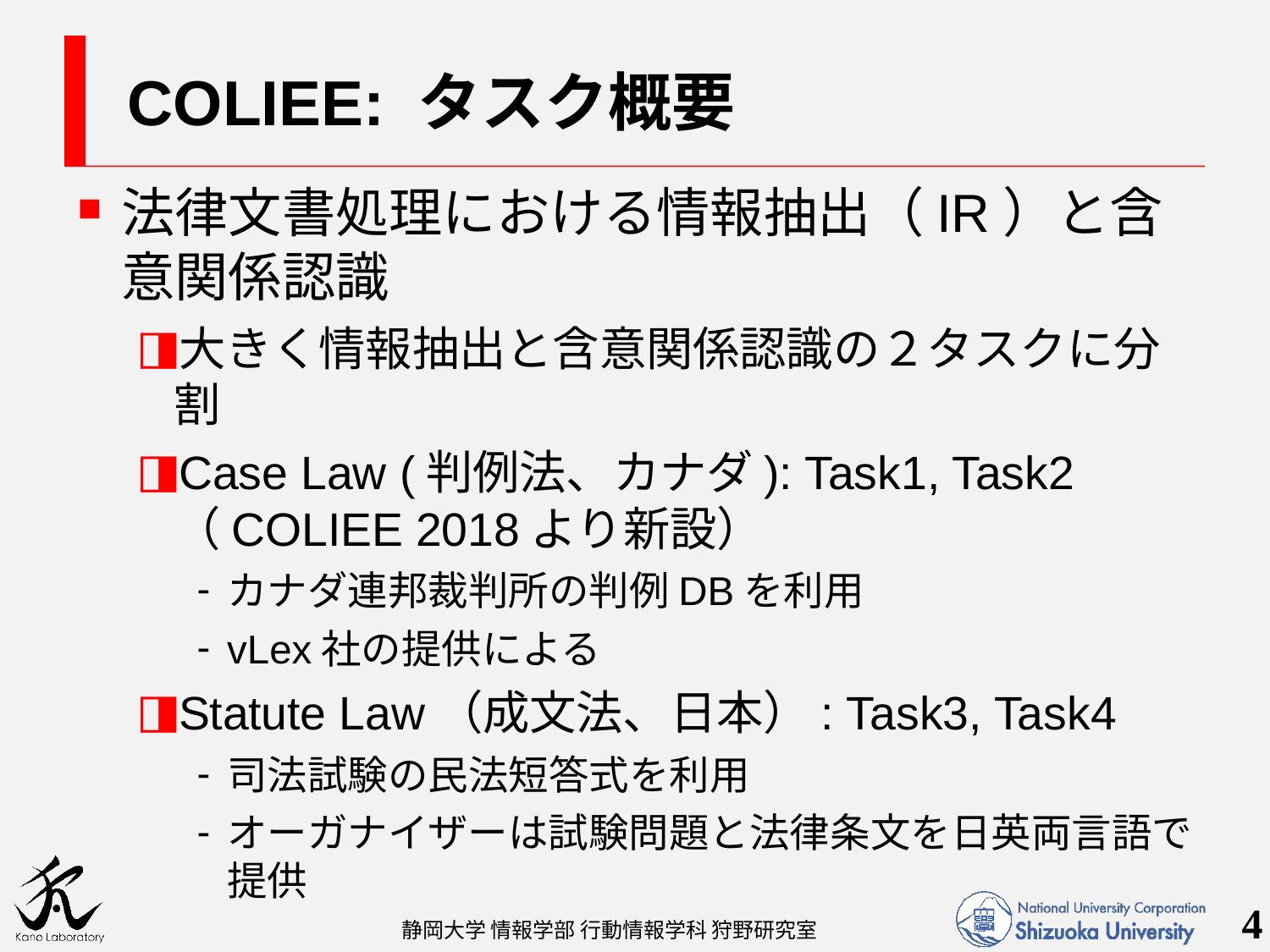

# COLIEE: タスク概要
法律文書処理における情報抽出（IR）と含意関係認識
大きく情報抽出と含意関係認識の２タスクに分割
Case Law (判例法、カナダ): Task1, Task2 （COLIEE 2018より新設）
カナダ連邦裁判所の判例DBを利用
vLex社の提供による
Statute Law（成文法、日本）: Task3, Task4
司法試験の民法短答式を利用
オーガナイザーは試験問題と法律条文を日英両言語で提供
4